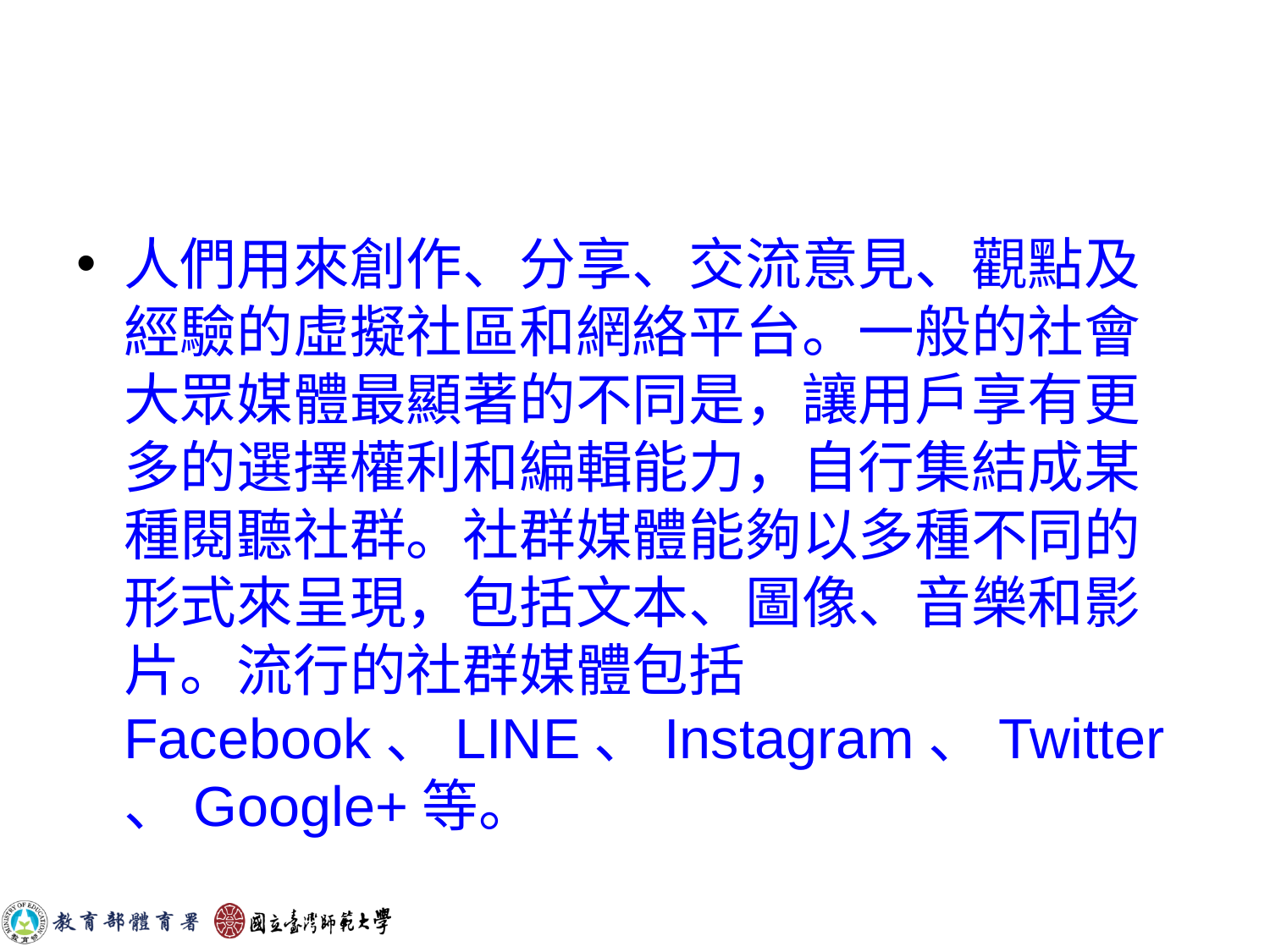

人們用來創作、分享、交流意見、觀點及經驗的虛擬社區和網絡平台。一般的社會大眾媒體最顯著的不同是，讓用戶享有更多的選擇權利和編輯能力，自行集結成某種閱聽社群。社群媒體能夠以多種不同的形式來呈現，包括文本、圖像、音樂和影片。流行的社群媒體包括Facebook、LINE、Instagram、Twitter、Google+等。